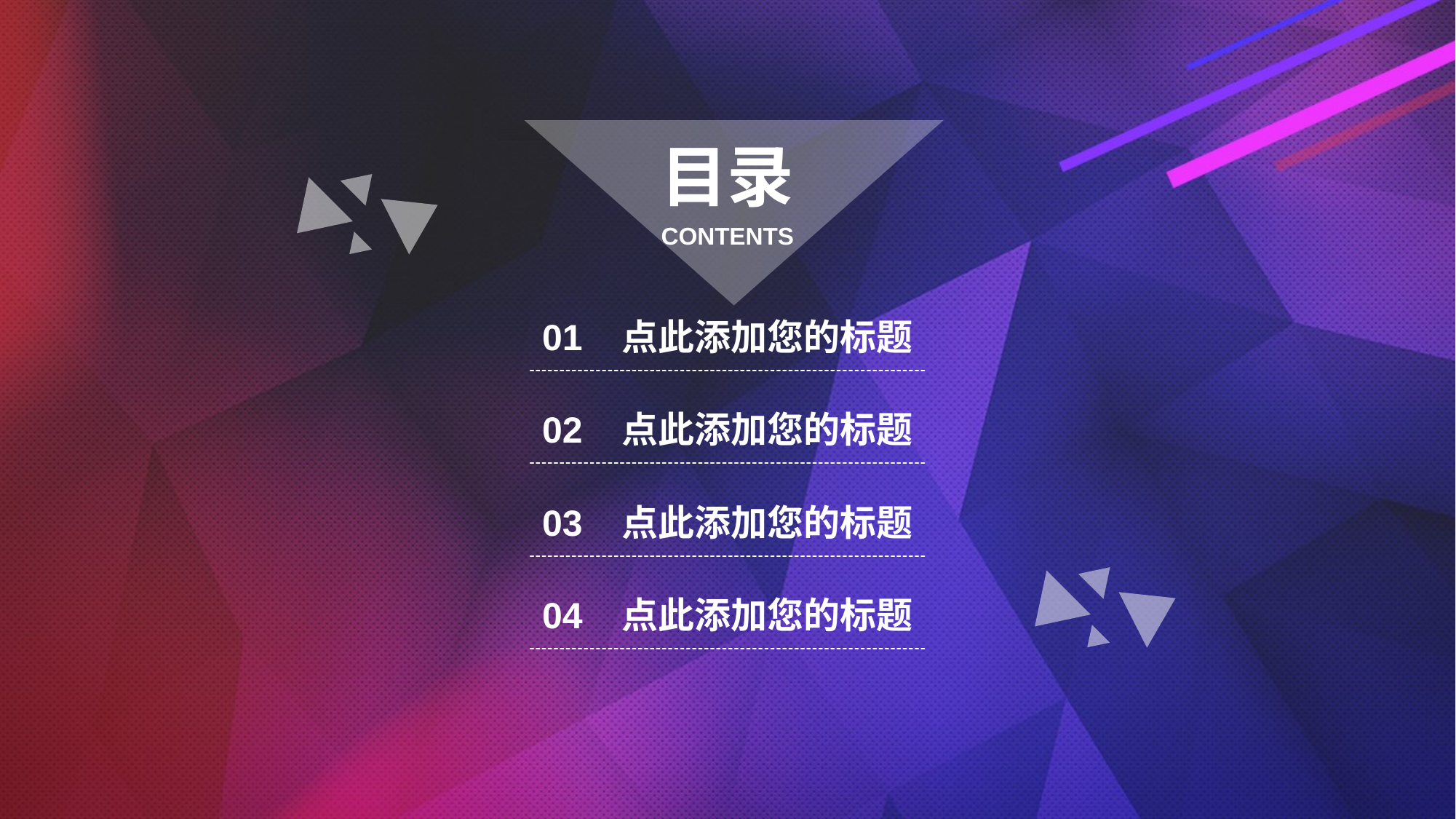

目录
CONTENTS

01   点此添加您的标题
02   点此添加您的标题
03   点此添加您的标题

04   点此添加您的标题